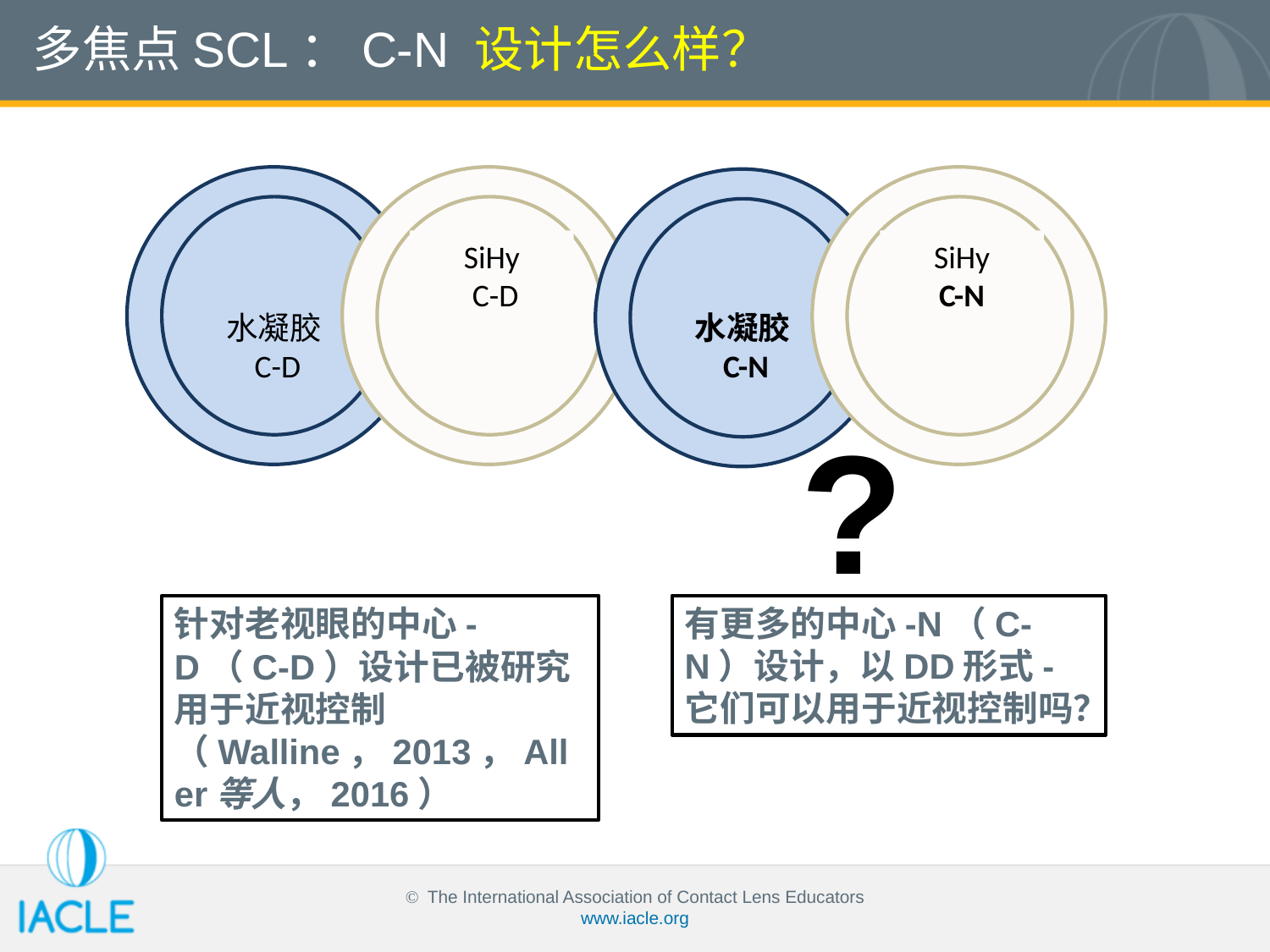

多焦点SCL：C-N 设计怎么样？

SiHy
 C-D
SiHy
C-N
水凝胶
 C-D
水凝胶
 C-N
?
有更多的中心-N（C-N）设计，以DD形式- 它们可以用于近视控制吗？
针对老视眼的中心-D（C-D）设计已被研究用于近视控制（Walline，2013，Aller等人，2016）